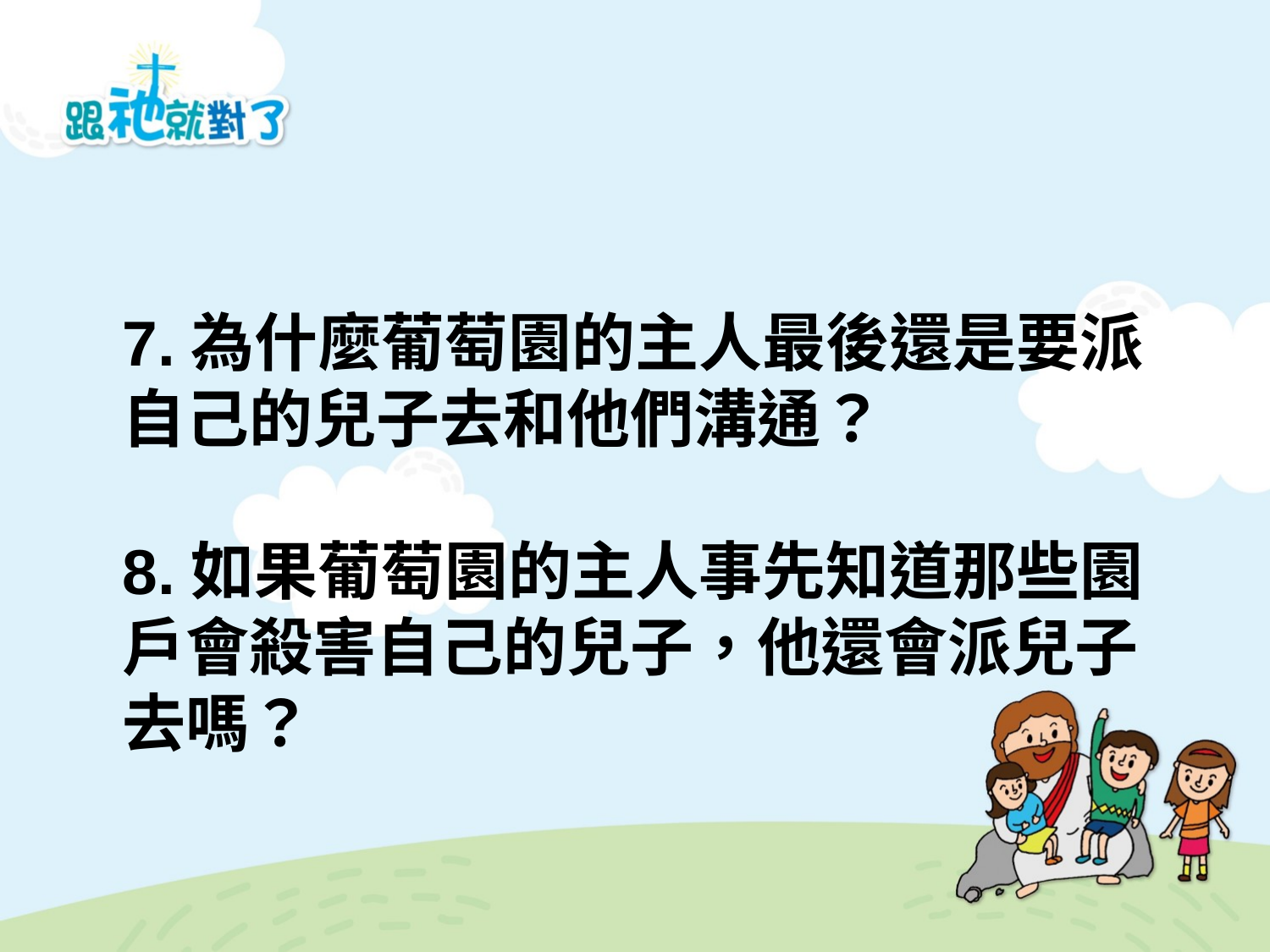

7.為什麼葡萄園的主人最後還是要派自己的兒子去和他們溝通？

8.如果葡萄園的主人事先知道那些園戶會殺害自己的兒子，他還會派兒子去嗎？